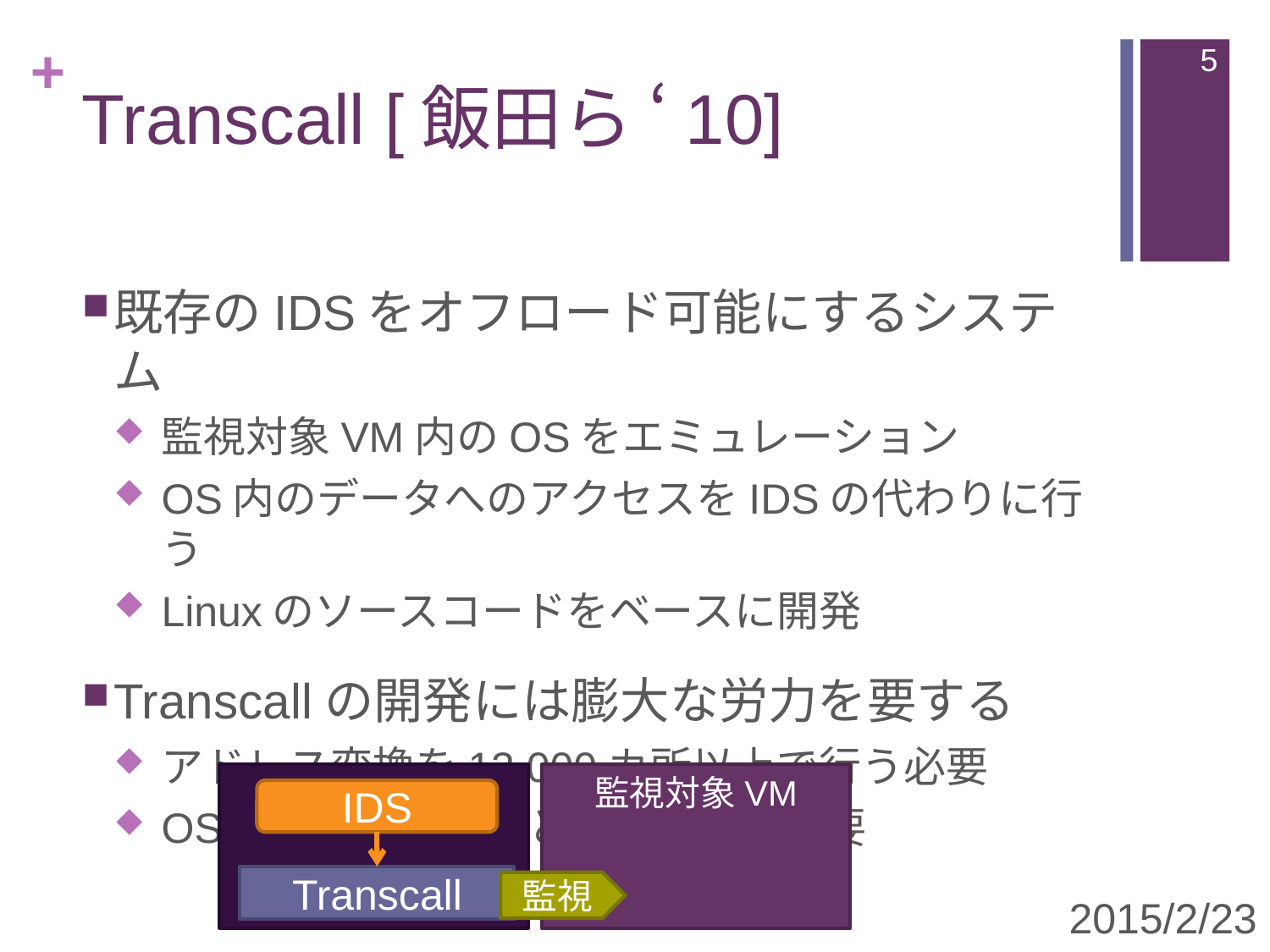

5
# Transcall [飯田ら ‘10]
既存のIDSをオフロード可能にするシステム
監視対象VM内のOSをエミュレーション
OS内のデータへのアクセスをIDSの代わりに行う
Linuxのソースコードをベースに開発
Transcallの開発には膨大な労力を要する
アドレス変換を13,000カ所以上で行う必要
OSのバージョンごとに開発する必要

監視対象VM
IDS
Transcall
監視
2015/2/23